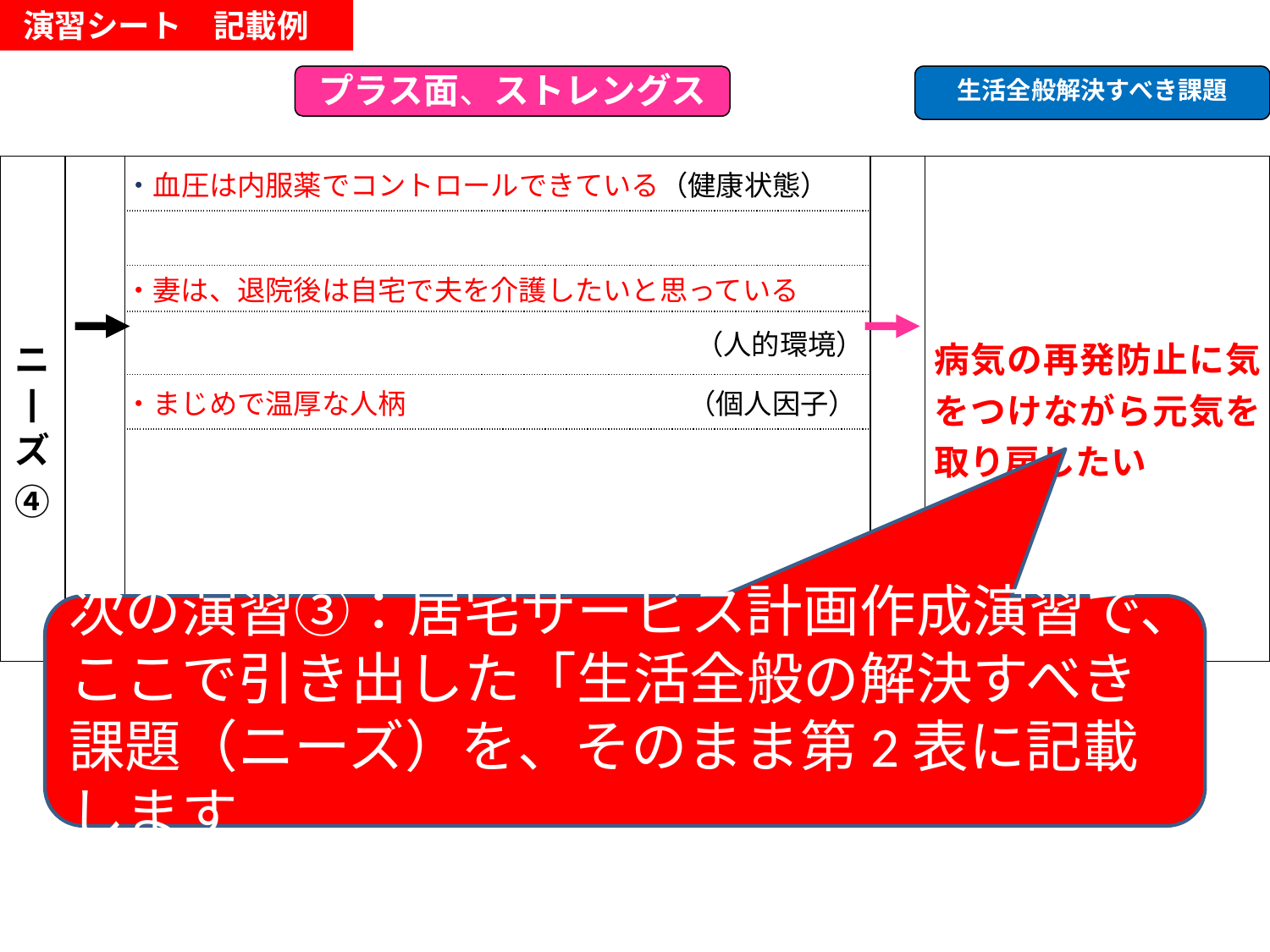

演習シート　記載例
プラス面、ストレングス
生活全般解決すべき課題
| ニ | ズ④ |  | ・血圧は内服薬でコントロールできている（健康状態） |  | 病気の再発防止に気をつけながら元気を取り戻したい |
| --- | --- | --- | --- | --- |
|  |  |  |  |  |
|  |  | ・妻は、退院後は自宅で夫を介護したいと思っている |  |  |
|  |  | （人的環境） |  |  |
|  |  | ・まじめで温厚な人柄　　　　　　　　　　（個人因子） |  |  |
|  |  |  |  |  |

次の演習➂：居宅サービス計画作成演習で、
ここで引き出した「生活全般の解決すべき課題（ニーズ）を、そのまま第2表に記載します